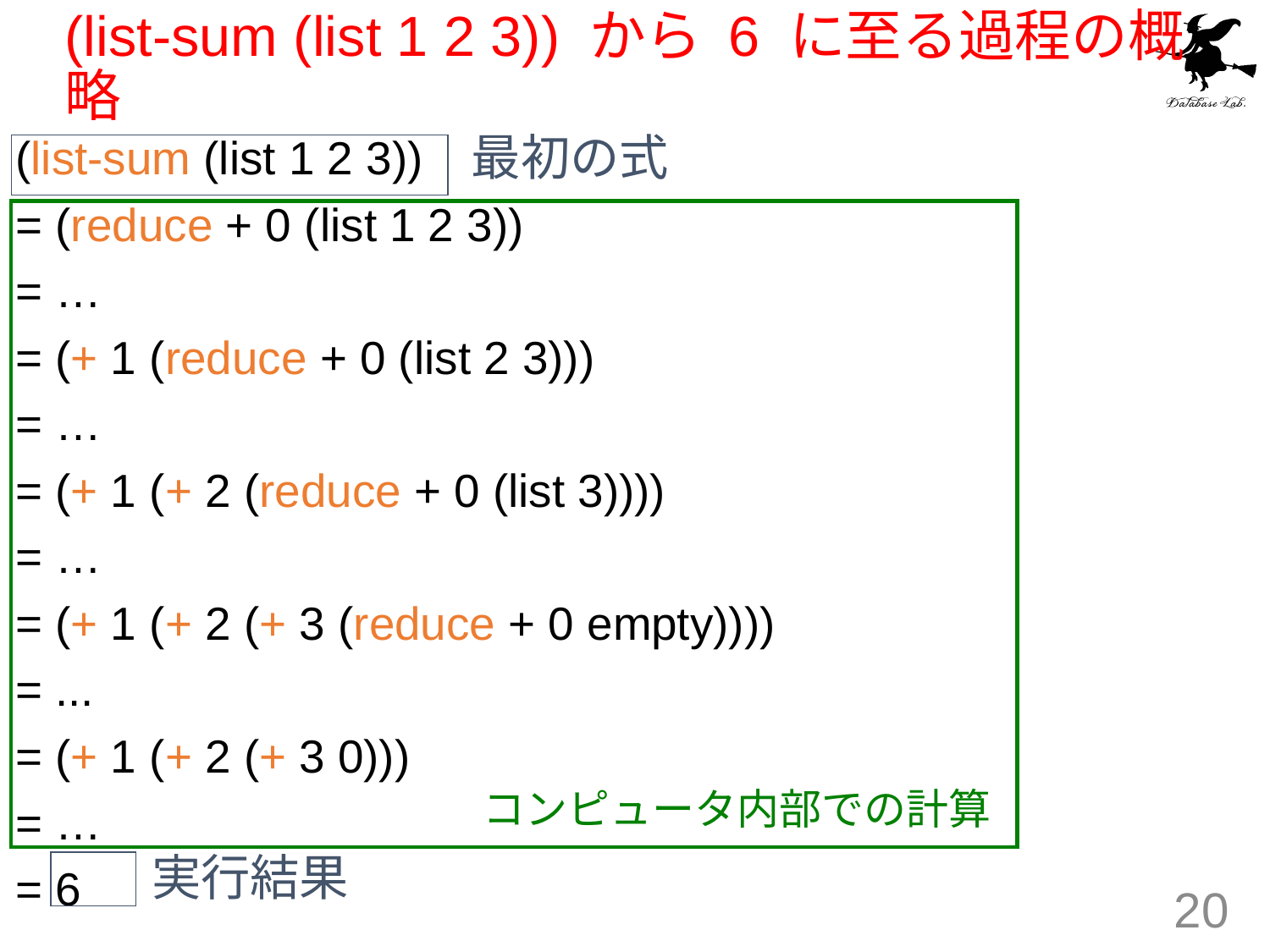

# (list-sum (list 1 2 3)) から 6 に至る過程の概略
最初の式
(list-sum (list 1 2 3))
= (reduce + 0 (list 1 2 3))
= …
= (+ 1 (reduce + 0 (list 2 3)))
= …
= (+ 1 (+ 2 (reduce + 0 (list 3))))
= …
= (+ 1 (+ 2 (+ 3 (reduce + 0 empty))))
= ...
= (+ 1 (+ 2 (+ 3 0)))
= …
= 6

コンピュータ内部での計算
実行結果

20